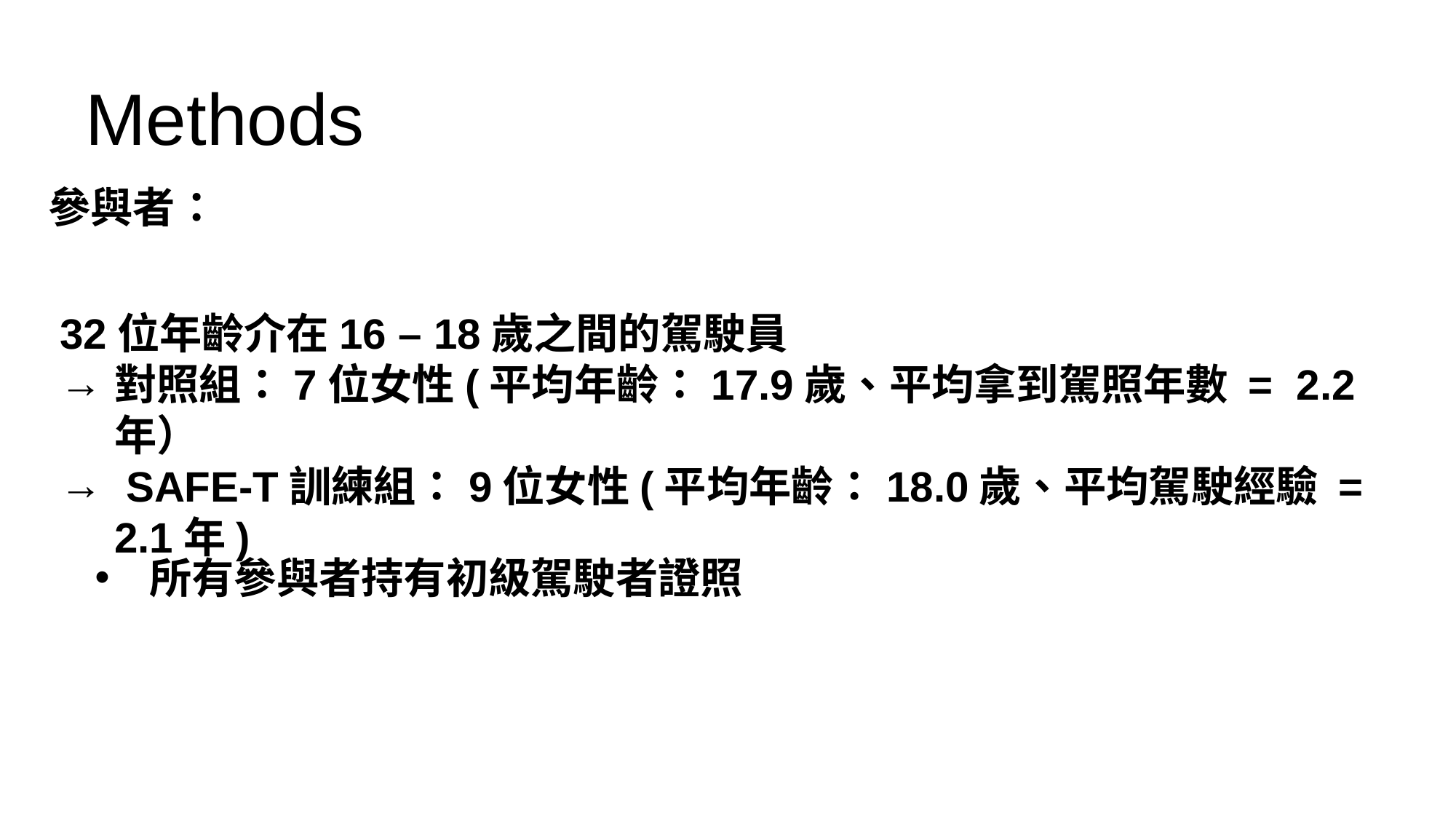

Methods
參與者：
32位年齡介在16 – 18歲之間的駕駛員
對照組：7位女性(平均年齡：17.9歲、平均拿到駕照年數 =  2.2年）
 SAFE-T訓練組：9位女性(平均年齡：18.0歲、平均駕駛經驗 =  2.1年)
所有參與者持有初級駕駛者證照